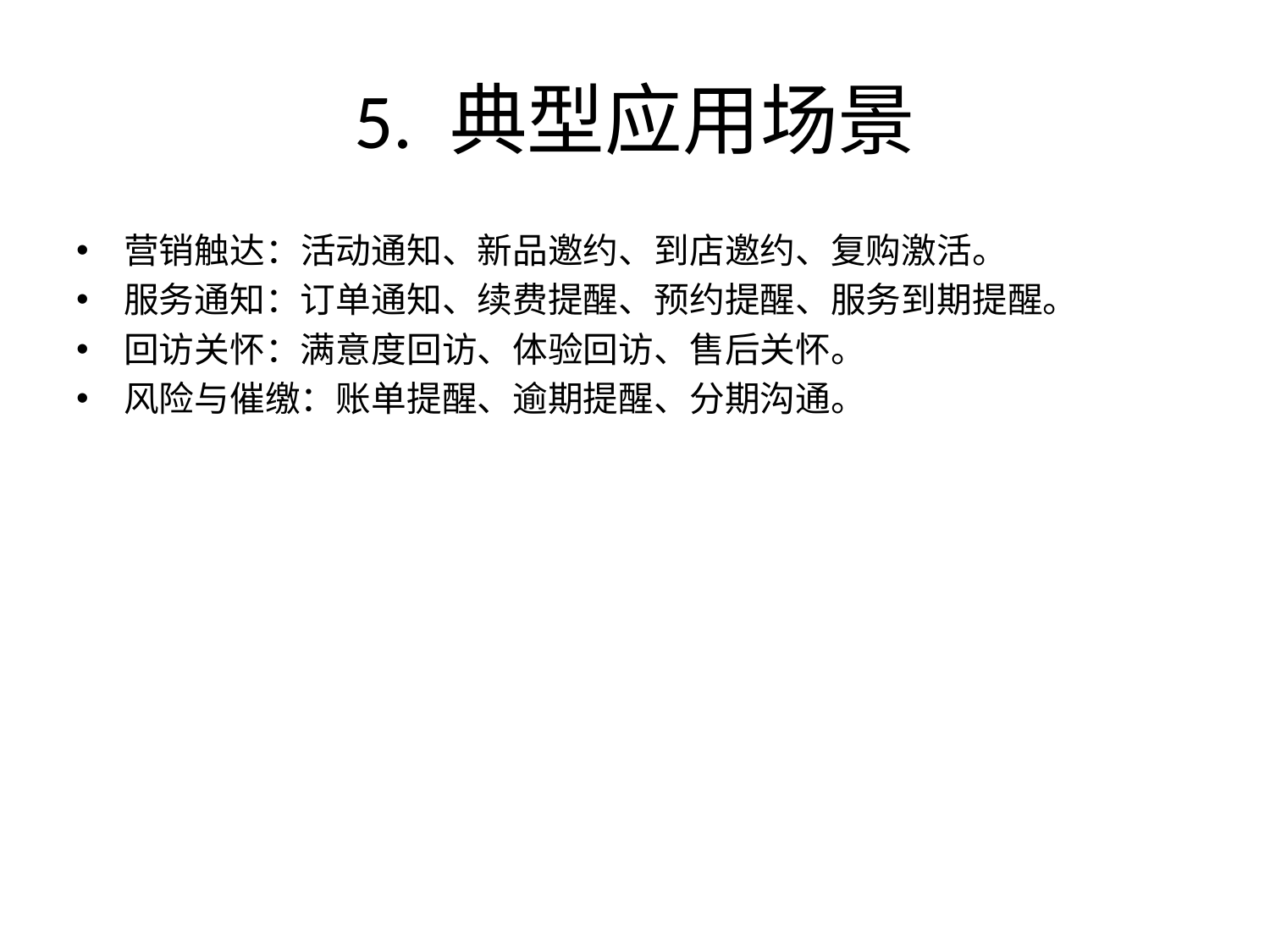

# 5. 典型应用场景
营销触达：活动通知、新品邀约、到店邀约、复购激活。
服务通知：订单通知、续费提醒、预约提醒、服务到期提醒。
回访关怀：满意度回访、体验回访、售后关怀。
风险与催缴：账单提醒、逾期提醒、分期沟通。